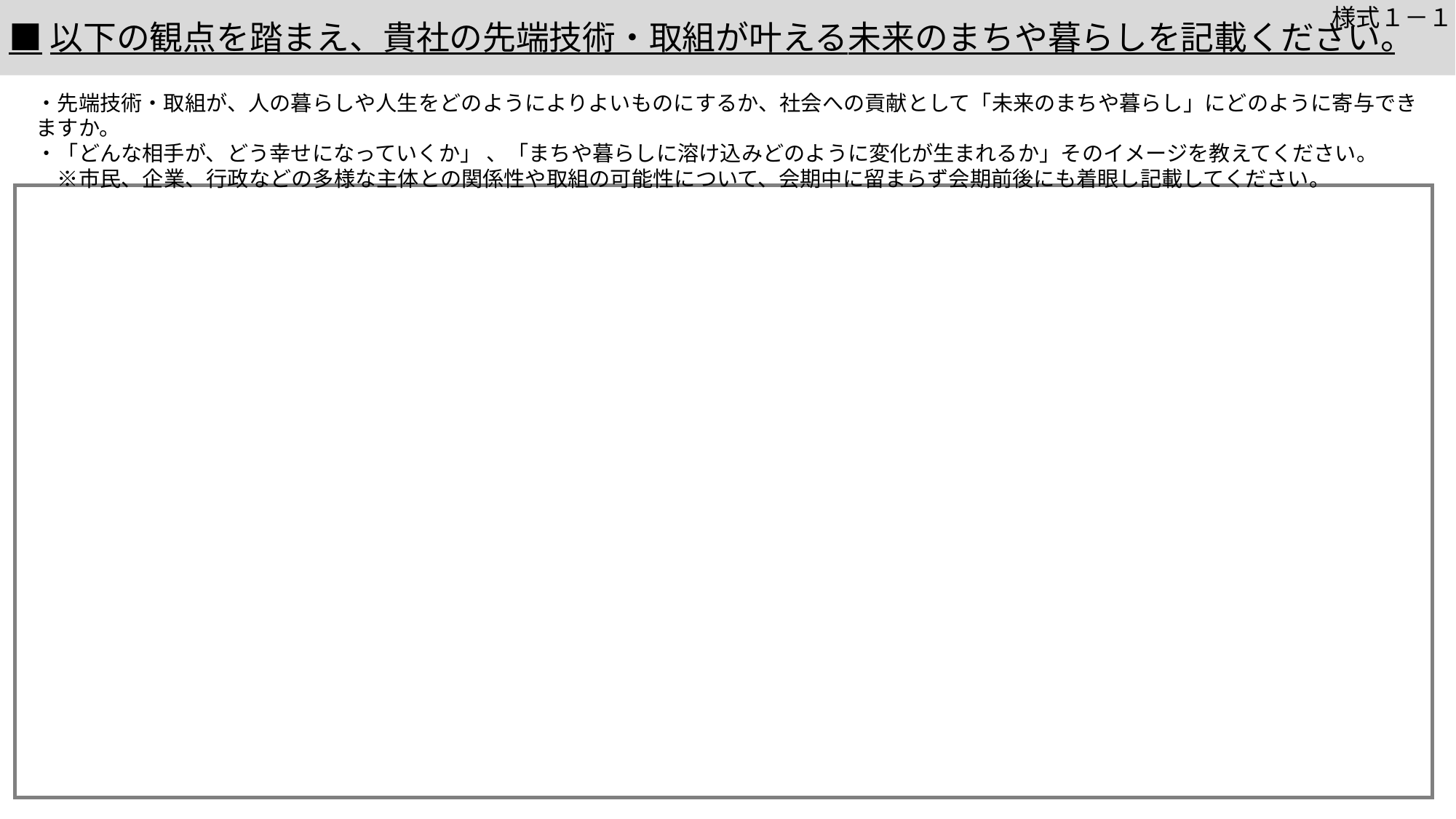

様式１－１

■以下の観点を踏まえ、貴社の先端技術・取組が叶える未来のまちや暮らしを記載ください。
・先端技術・取組が、人の暮らしや人生をどのようによりよいものにするか、社会への貢献として「未来のまちや暮らし」にどのように寄与できますか。
・「どんな相手が、どう幸せになっていくか」 、「まちや暮らしに溶け込みどのように変化が生まれるか」そのイメージを教えてください。
　※市民、企業、行政などの多様な主体との関係性や取組の可能性について、会期中に留まらず会期前後にも着眼し記載してください。